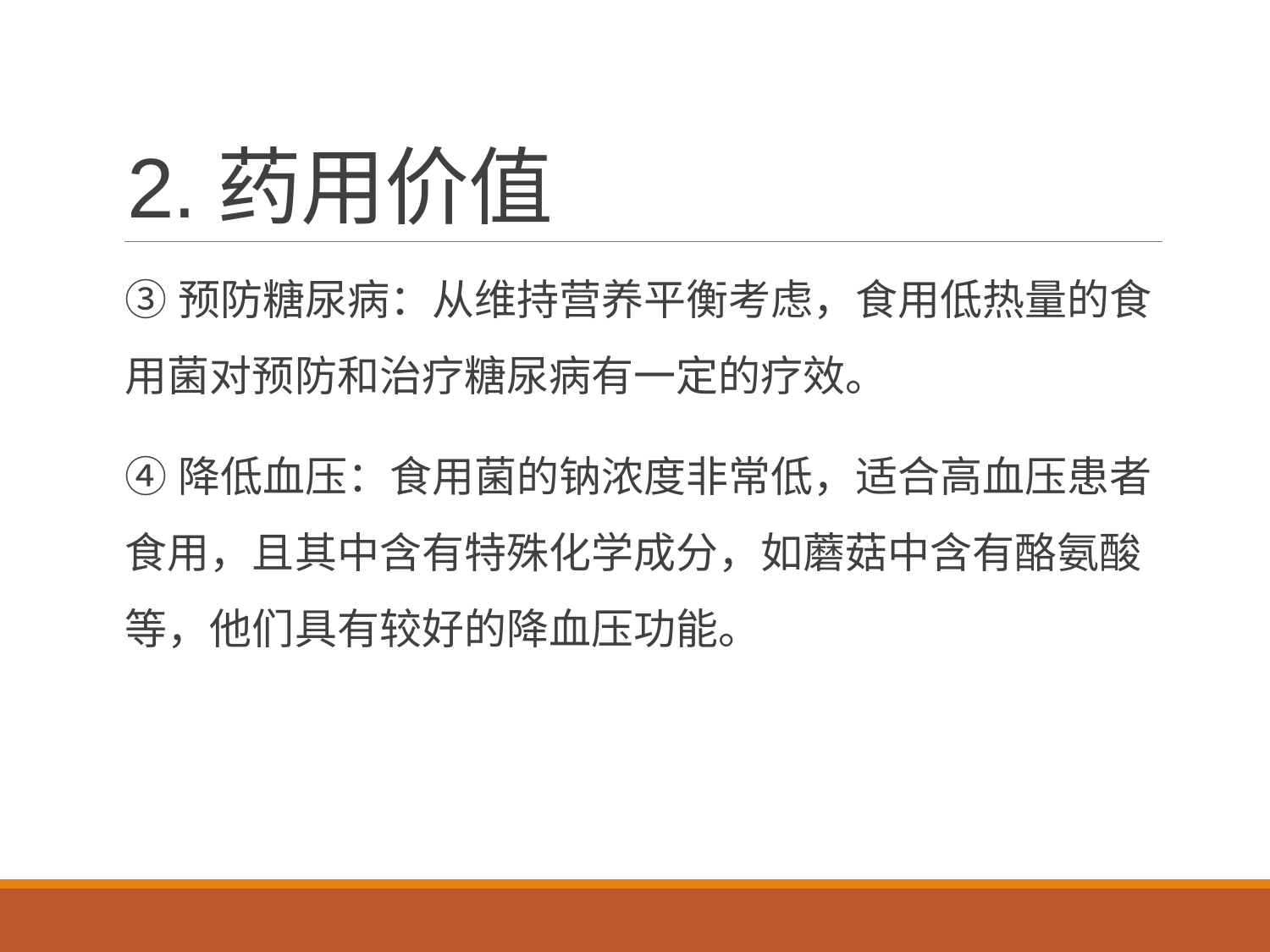

# 2.药用价值
③预防糖尿病：从维持营养平衡考虑，食用低热量的食用菌对预防和治疗糖尿病有一定的疗效。
④降低血压：食用菌的钠浓度非常低，适合高血压患者食用，且其中含有特殊化学成分，如蘑菇中含有酪氨酸等，他们具有较好的降血压功能。